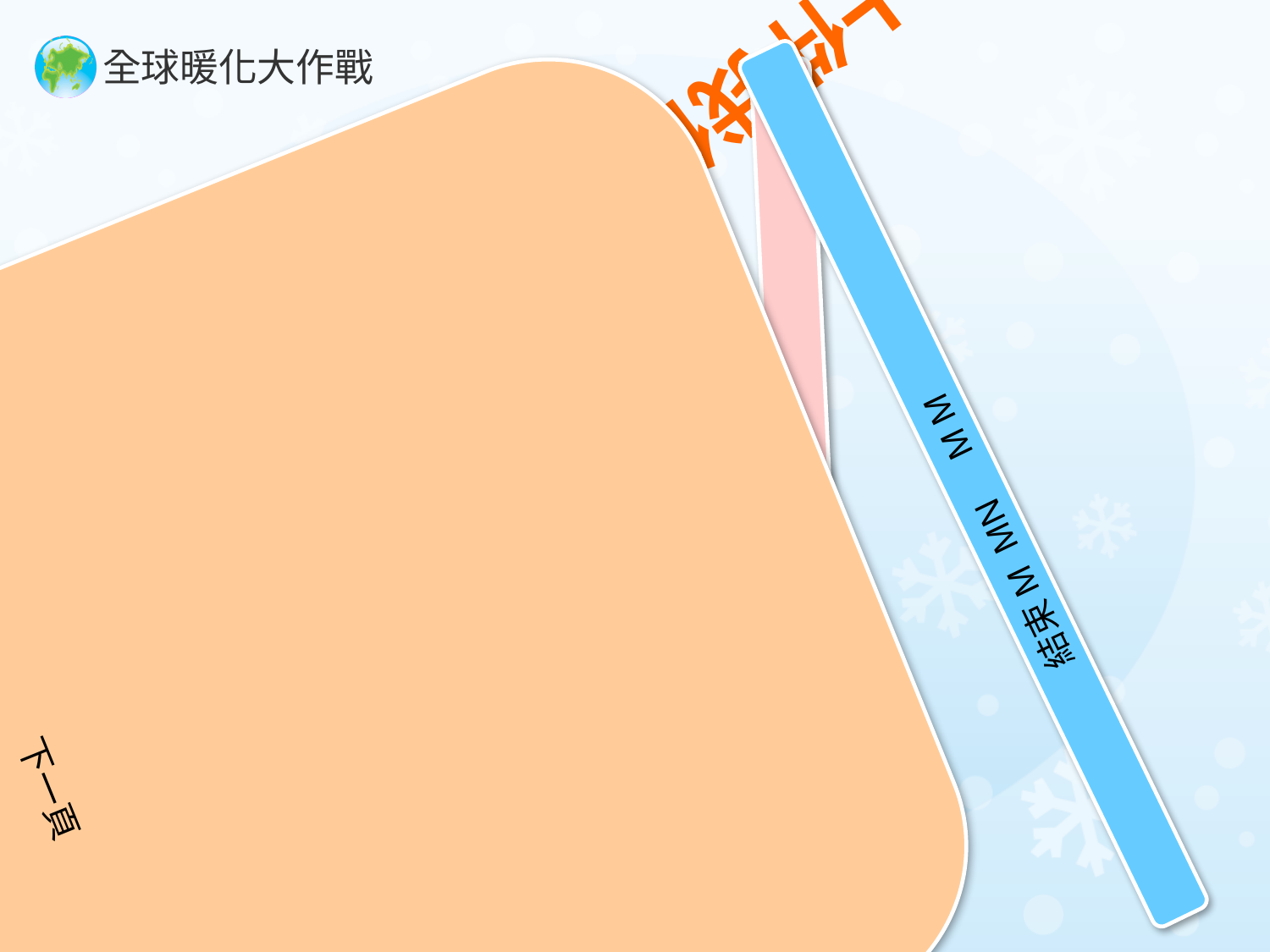

下一頁
# 十件我們能做的事
結束M  MN     M M
上一頁